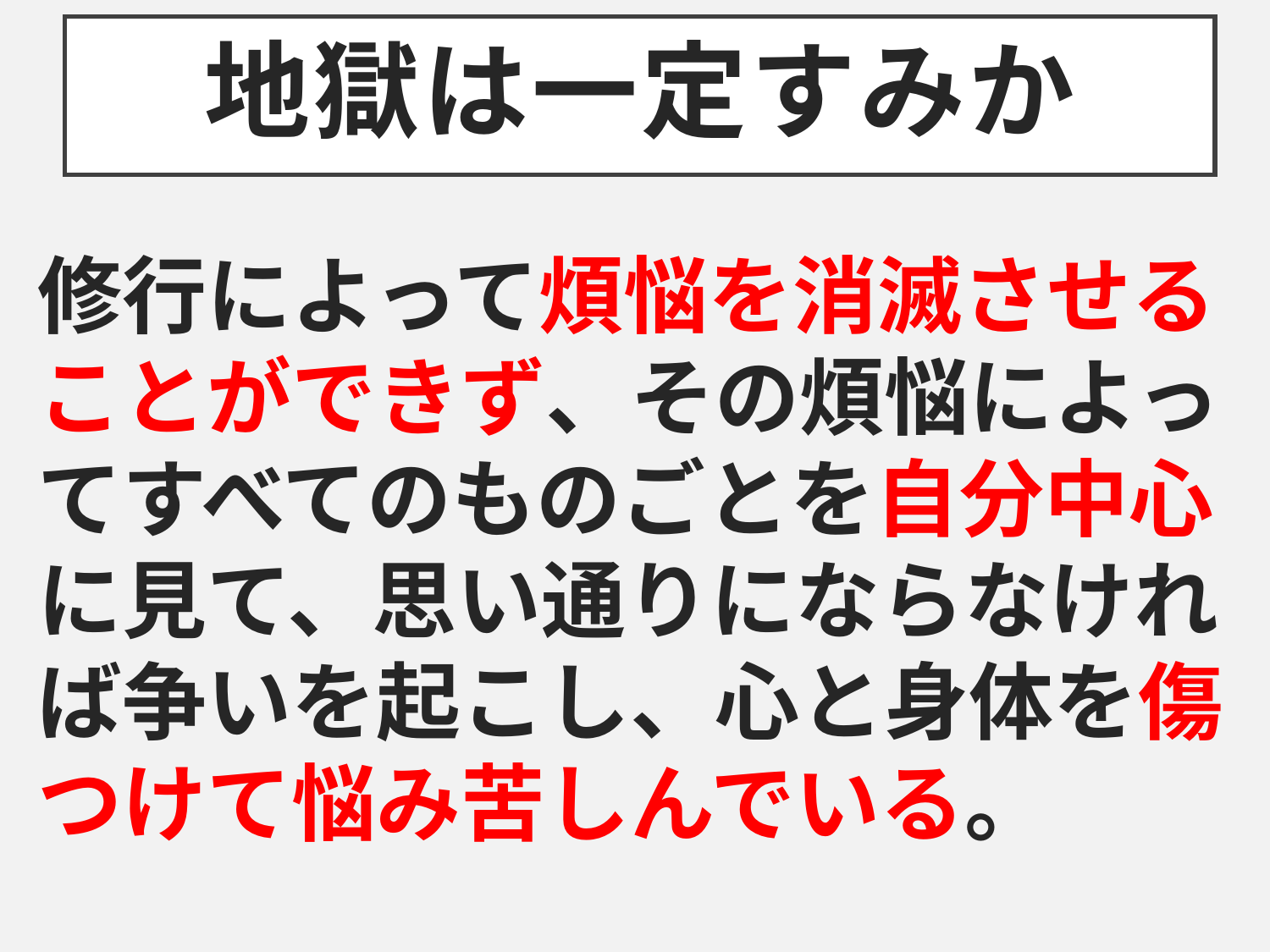

# 地獄は一定すみか
修行によって煩悩を消滅させることができず、その煩悩によってすべてのものごとを自分中心に見て、思い通りにならなければ争いを起こし、心と身体を傷つけて悩み苦しんでいる。